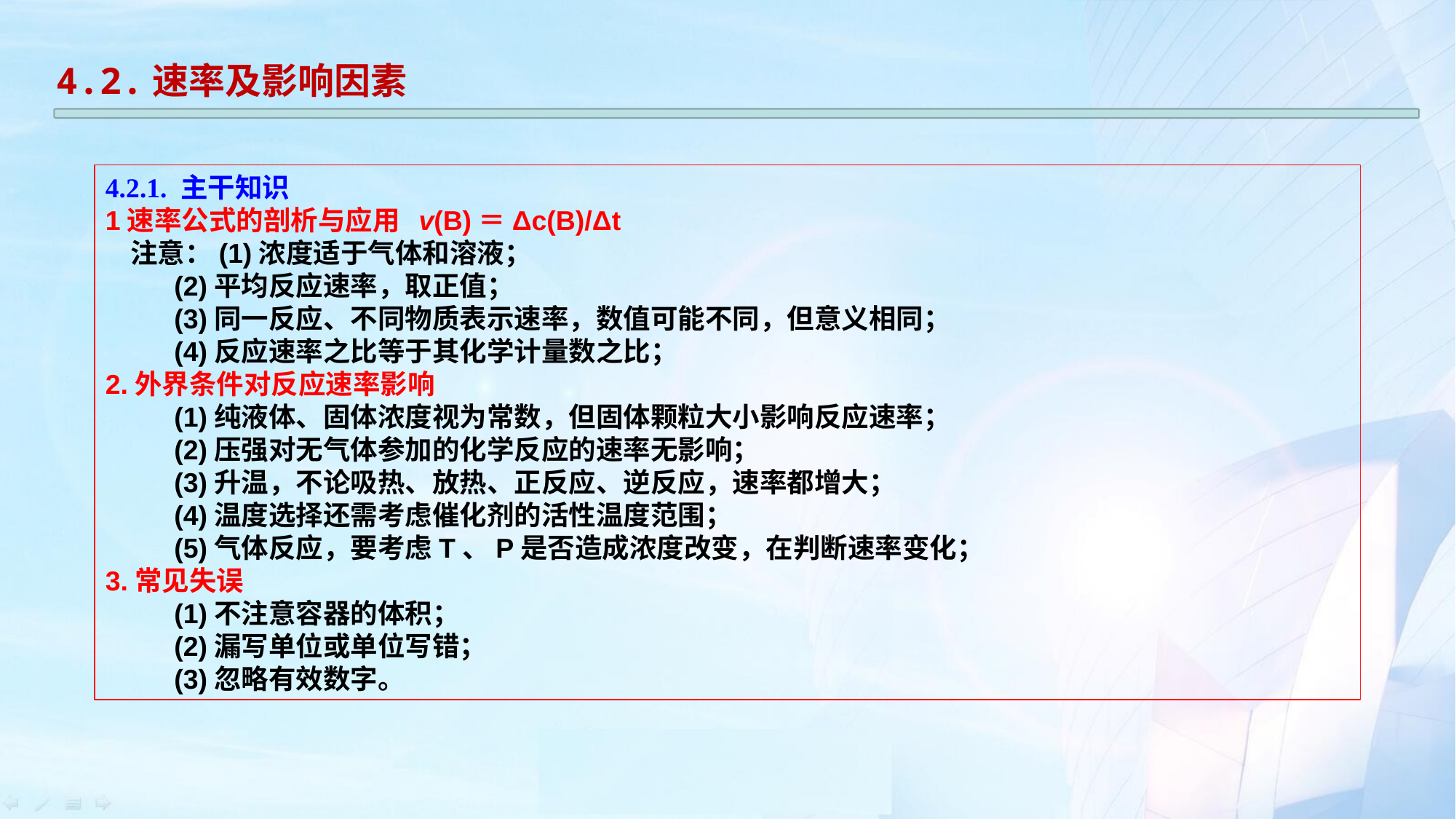

4.2.速率及影响因素

4.2.1. 主干知识
1速率公式的剖析与应用  v(B)＝Δc(B)/Δt
   注意：(1)浓度适于气体和溶液；
         (2)平均反应速率，取正值；
         (3)同一反应、不同物质表示速率，数值可能不同，但意义相同；
         (4)反应速率之比等于其化学计量数之比；
2.外界条件对反应速率影响
         (1)纯液体、固体浓度视为常数，但固体颗粒大小影响反应速率；
         (2)压强对无气体参加的化学反应的速率无影响；
         (3)升温，不论吸热、放热、正反应、逆反应，速率都增大；
         (4)温度选择还需考虑催化剂的活性温度范围；
         (5)气体反应，要考虑T、P是否造成浓度改变，在判断速率变化；
3.常见失误
         (1)不注意容器的体积；
         (2)漏写单位或单位写错；
         (3)忽略有效数字。